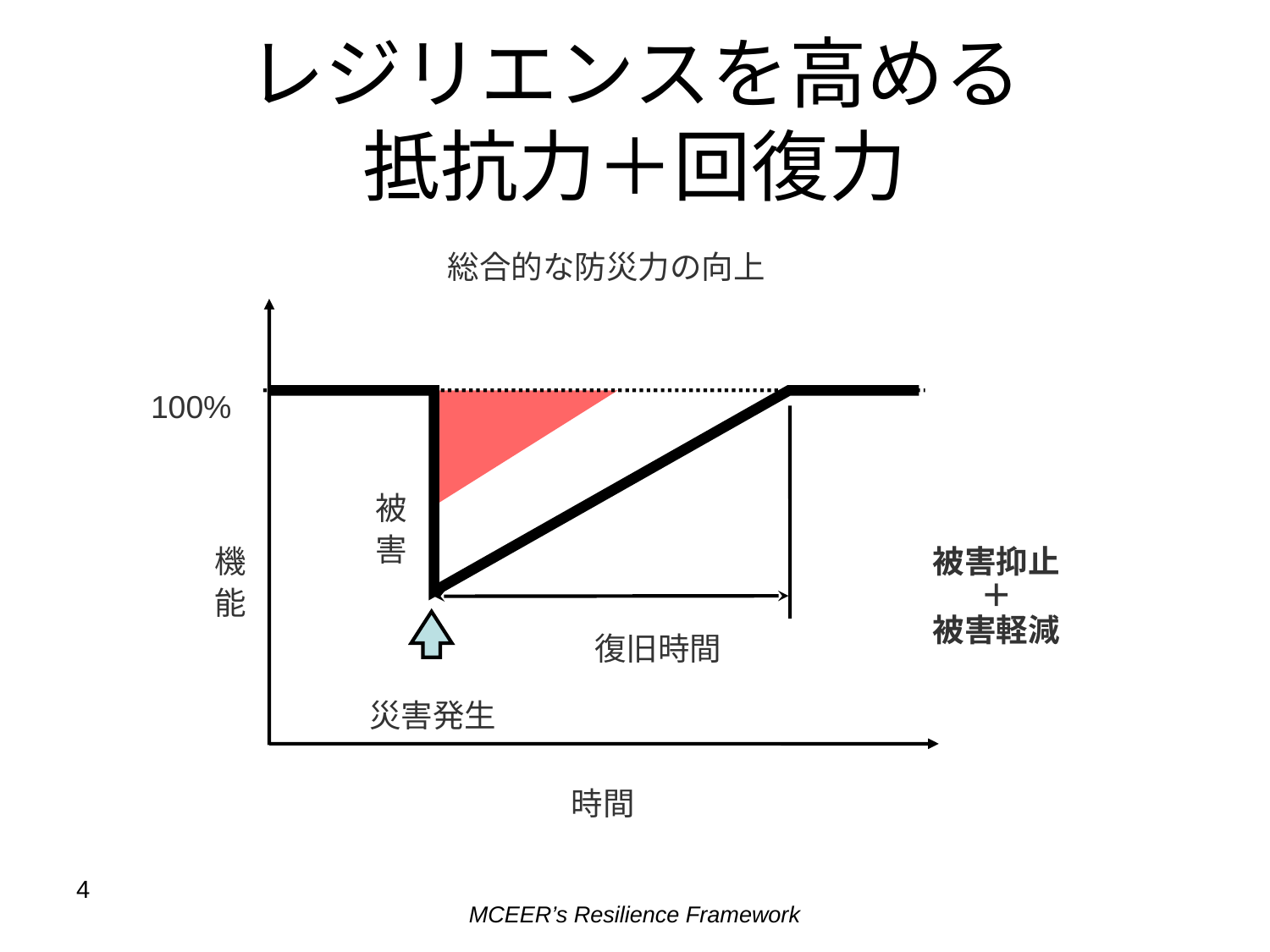

# レジリエンスを高める 抵抗力＋回復力
総合的な防災力の向上

100%

被害抑止
＋
被害軽減
被
害
機
能

復旧時間
災害発生

時間
4
MCEER’s Resilience Framework